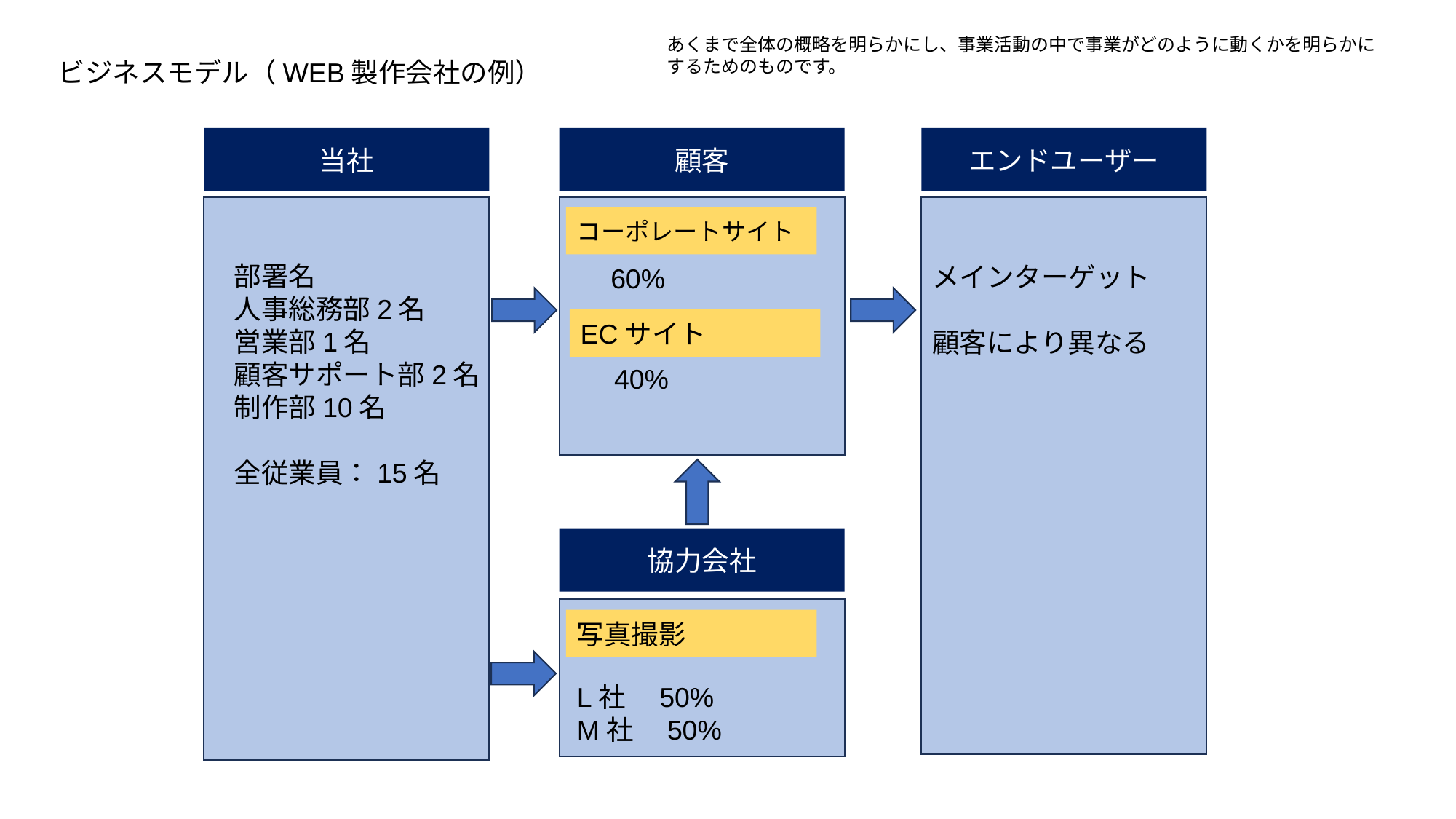

あくまで全体の概略を明らかにし、事業活動の中で事業がどのように動くかを明らかにするためのものです。
ビジネスモデル（WEB製作会社の例）
当社
顧客
エンドユーザー

コーポレートサイト
部署名
人事総務部2名
営業部1名
顧客サポート部2名
制作部10名

全従業員：15名
メインターゲット

顧客により異なる
　60%

ECサイト
　40%

協力会社

写真撮影

L社　50%
M社　50%